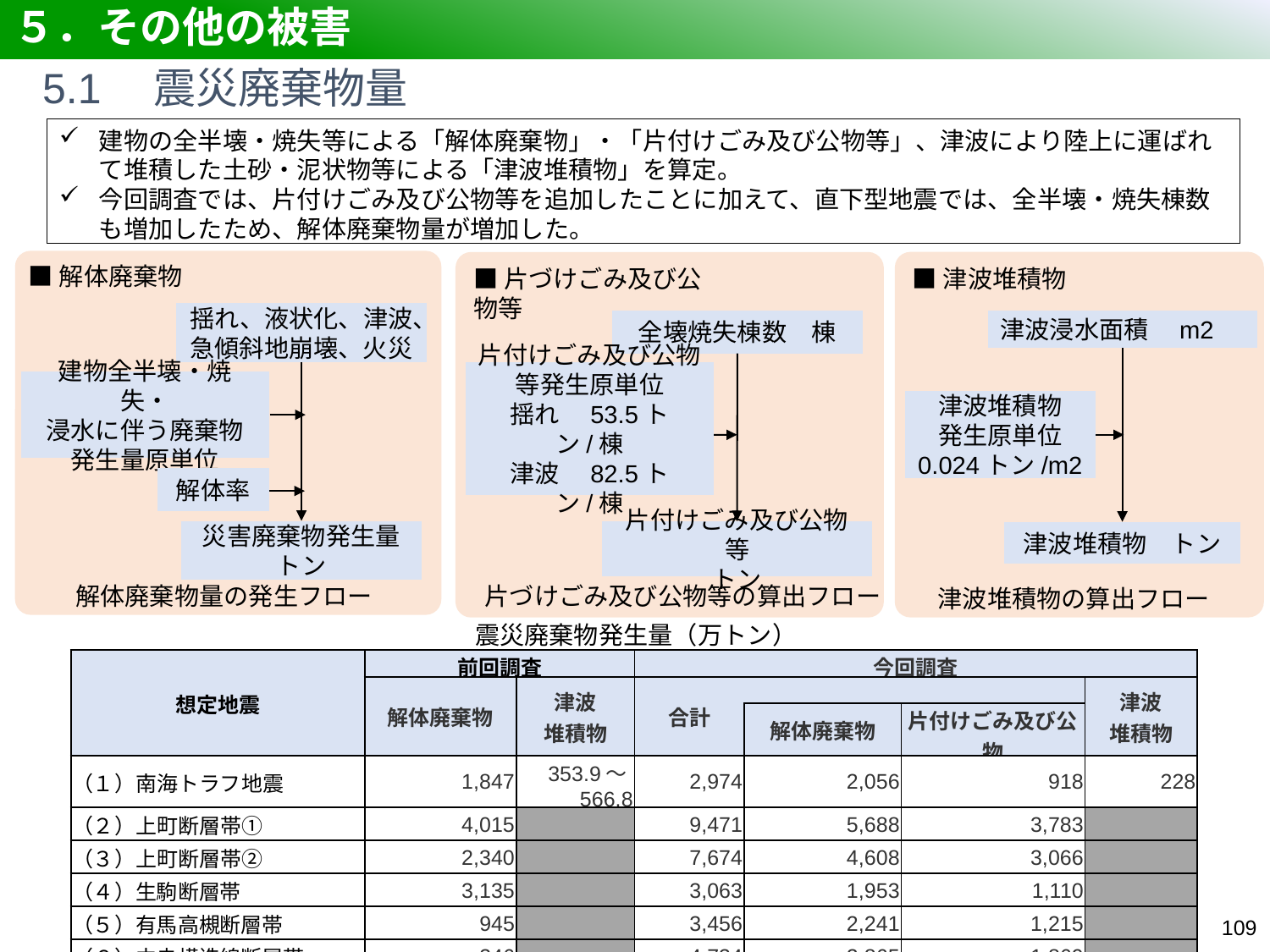

# ５．その他の被害
5.1　震災廃棄物量
建物の全半壊・焼失等による「解体廃棄物」・「片付けごみ及び公物等」、津波により陸上に運ばれて堆積した土砂・泥状物等による「津波堆積物」を算定。
今回調査では、片付けごみ及び公物等を追加したことに加えて、直下型地震では、全半壊・焼失棟数も増加したため、解体廃棄物量が増加した。

■解体廃棄物
■津波堆積物
■片づけごみ及び公物等
揺れ、液状化、津波、急傾斜地崩壊、火災
全壊焼失棟数　棟
津波浸水面積　m2
片付けごみ及び公物等発生原単位
揺れ　53.5トン/棟
津波　82.5トン/棟
建物全半壊・焼失・
浸水に伴う廃棄物発生量原単位
津波堆積物
発生原単位
0.024トン/m2
解体率
災害廃棄物発生量
トン
片付けごみ及び公物等
トン
津波堆積物　トン
解体廃棄物量の発生フロー
片づけごみ及び公物等の算出フロー
津波堆積物の算出フロー
震災廃棄物発生量（万トン）
| 想定地震 | 前回調査 |  | 今回調査 |  |  |  |
| --- | --- | --- | --- | --- | --- | --- |
|  | 解体廃棄物 | 津波 堆積物 | 合計 |  |  | 津波 堆積物 |
|  |  |  |  | 解体廃棄物 | 片付けごみ及び公物 |  |
| （１）南海トラフ地震 | 1,847 | 353.9～566.8 | 2,974 | 2,056 | 918 | 228 |
| （２）上町断層帯① | 4,015 |  | 9,471 | 5,688 | 3,783 |  |
| （３）上町断層帯② | 2,340 |  | 7,674 | 4,608 | 3,066 |  |
| （４）生駒断層帯 | 3,135 |  | 3,063 | 1,953 | 1,110 |  |
| （５）有馬高槻断層帯 | 945 |  | 3,456 | 2,241 | 1,215 |  |
| （６）中央構造線断層帯 | 346 |  | 4,734 | 2,865 | 1,869 |  |
109